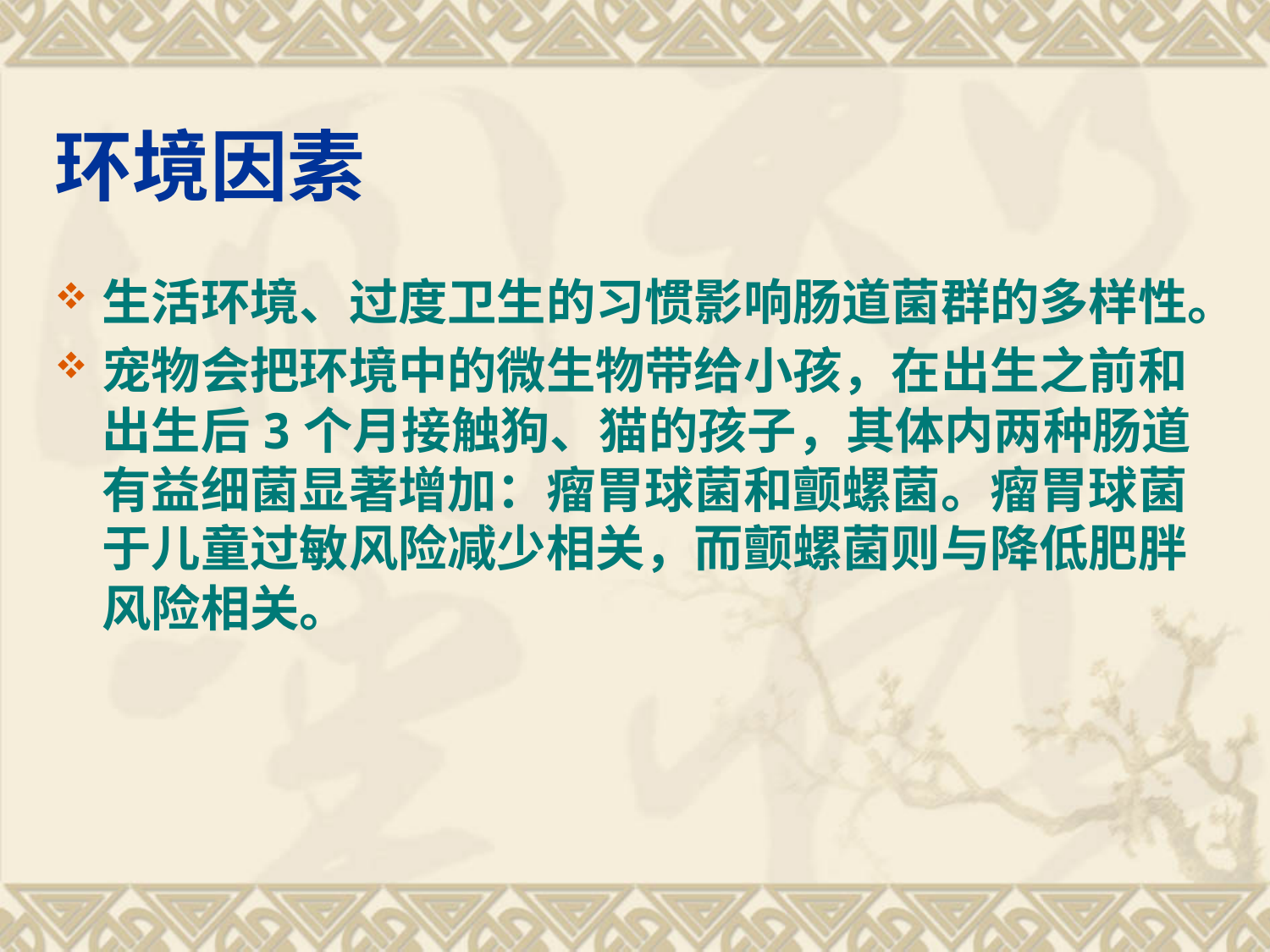

# 环境因素
生活环境、过度卫生的习惯影响肠道菌群的多样性。
宠物会把环境中的微生物带给小孩，在出生之前和出生后3个月接触狗、猫的孩子，其体内两种肠道有益细菌显著增加：瘤胃球菌和颤螺菌。瘤胃球菌于儿童过敏风险减少相关，而颤螺菌则与降低肥胖风险相关。